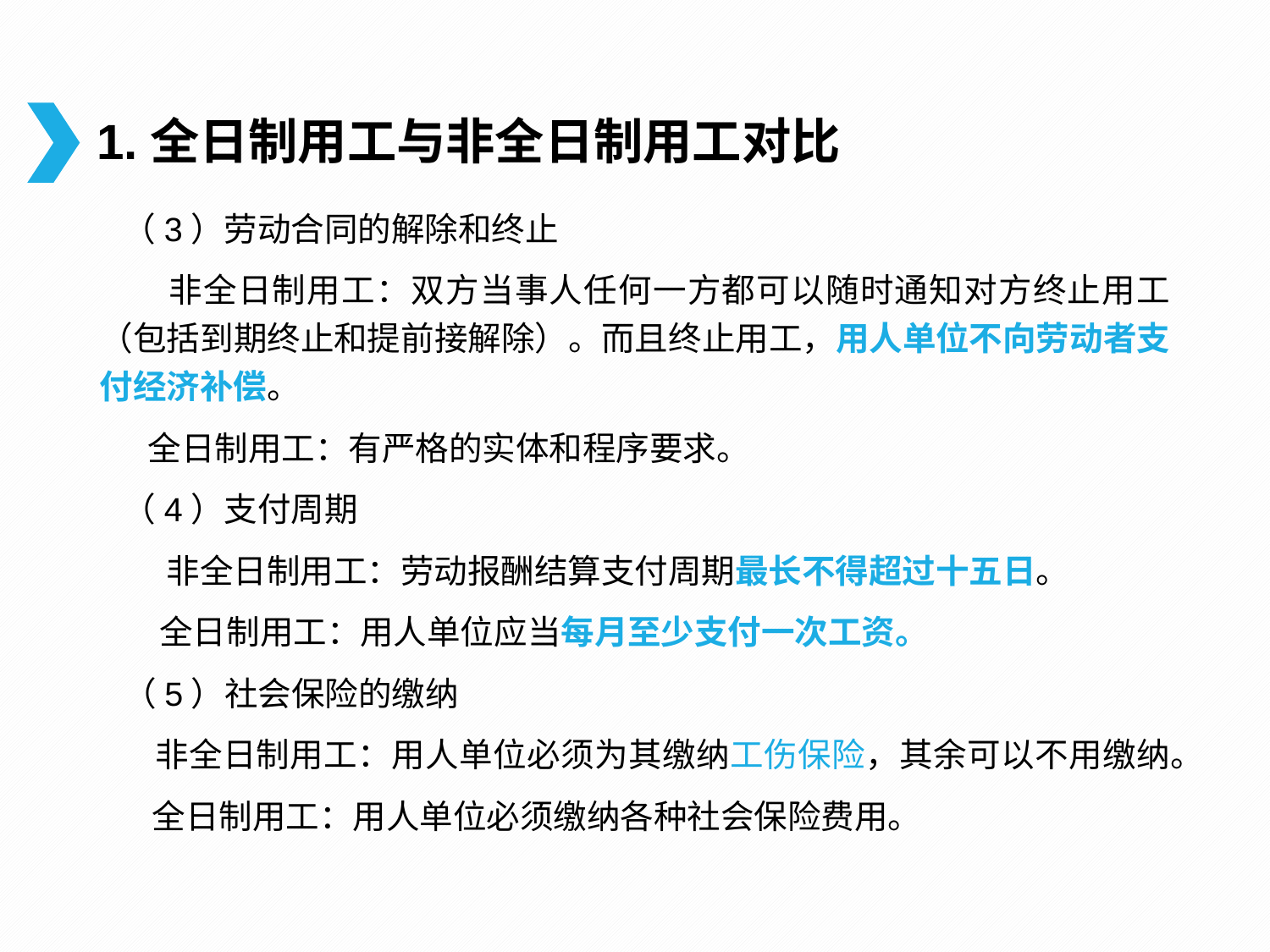

# 1.全日制用工与非全日制用工对比
  （3）劳动合同的解除和终止
　　非全日制用工：双方当事人任何一方都可以随时通知对方终止用工（包括到期终止和提前接解除）。而且终止用工，用人单位不向劳动者支付经济补偿。
　  全日制用工：有严格的实体和程序要求。
  （4）支付周期
　　非全日制用工：劳动报酬结算支付周期最长不得超过十五日。
       全日制用工：用人单位应当每月至少支付一次工资。
  （5）社会保险的缴纳
      非全日制用工：用人单位必须为其缴纳工伤保险，其余可以不用缴纳。
      全日制用工：用人单位必须缴纳各种社会保险费用。
14